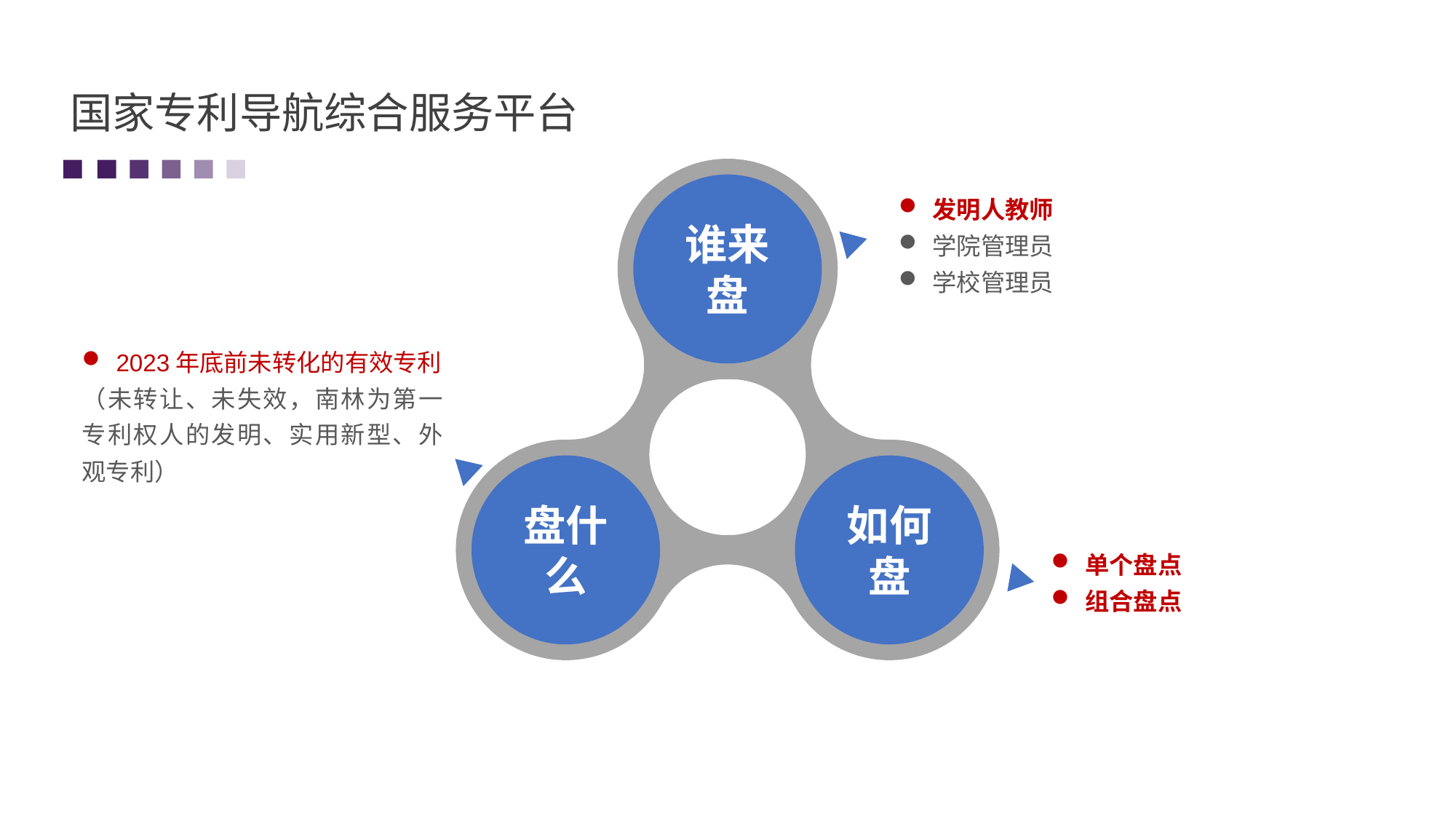

国家专利导航综合服务平台

发明人教师
学院管理员
学校管理员
谁来盘

2023年底前未转化的有效专利
（未转让、未失效，南林为第一专利权人的发明、实用新型、外观专利）

盘什么
如何盘
单个盘点
组合盘点